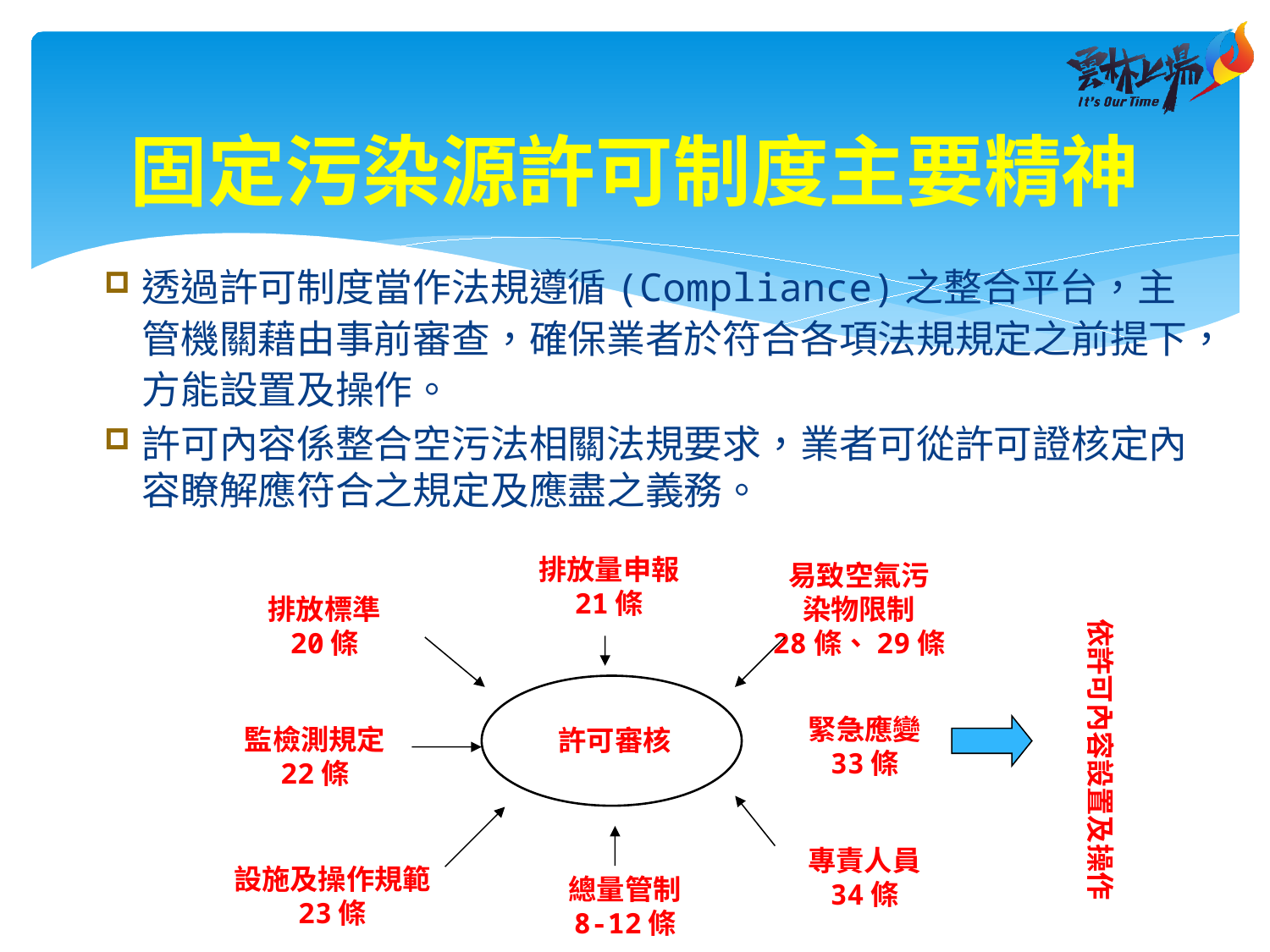

#
固定污染源許可制度主要精神
透過許可制度當作法規遵循(Compliance)之整合平台，主管機關藉由事前審查，確保業者於符合各項法規規定之前提下，方能設置及操作。
許可內容係整合空污法相關法規要求，業者可從許可證核定內容瞭解應符合之規定及應盡之義務。
排放量申報
21條
易致空氣污
染物限制
28條、29條
排放標準
20條
依許可內容設置及操作

緊急應變
33條
監檢測規定
22條

許可審核

專責人員
34條
設施及操作規範
23條
總量管制
8-12條